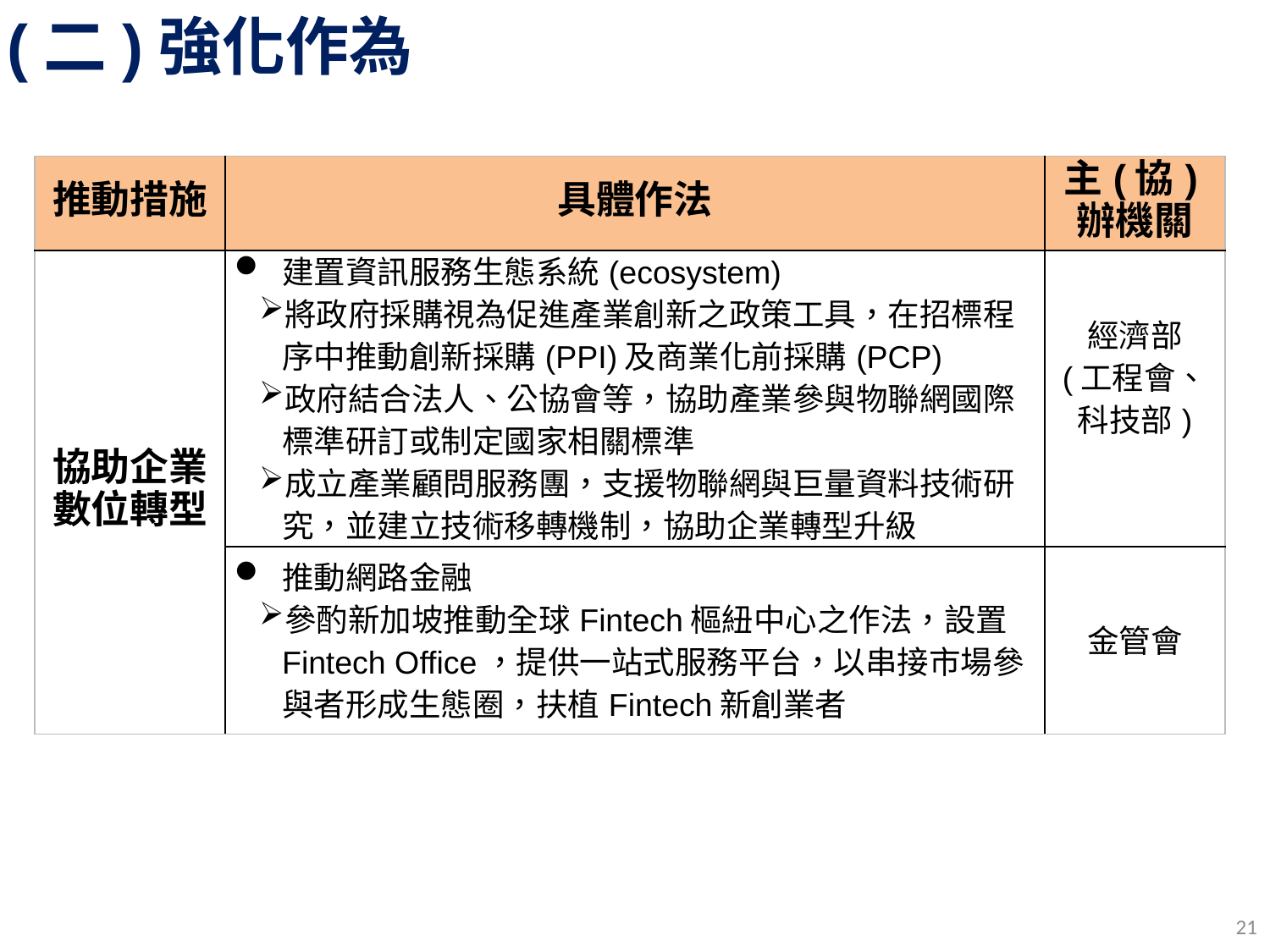

(二)強化作為
| 推動措施 | 具體作法 | 主(協)辦機關 |
| --- | --- | --- |
| 協助企業數位轉型 | 建置資訊服務生態系統(ecosystem) 將政府採購視為促進產業創新之政策工具，在招標程序中推動創新採購(PPI)及商業化前採購(PCP) 政府結合法人、公協會等，協助產業參與物聯網國際標準研訂或制定國家相關標準 成立產業顧問服務團，支援物聯網與巨量資料技術研究，並建立技術移轉機制，協助企業轉型升級 | 經濟部 (工程會、科技部) |
|  | 推動網路金融 參酌新加坡推動全球Fintech樞紐中心之作法，設置Fintech Office，提供一站式服務平台，以串接市場參與者形成生態圈，扶植Fintech新創業者 | 金管會 |
21